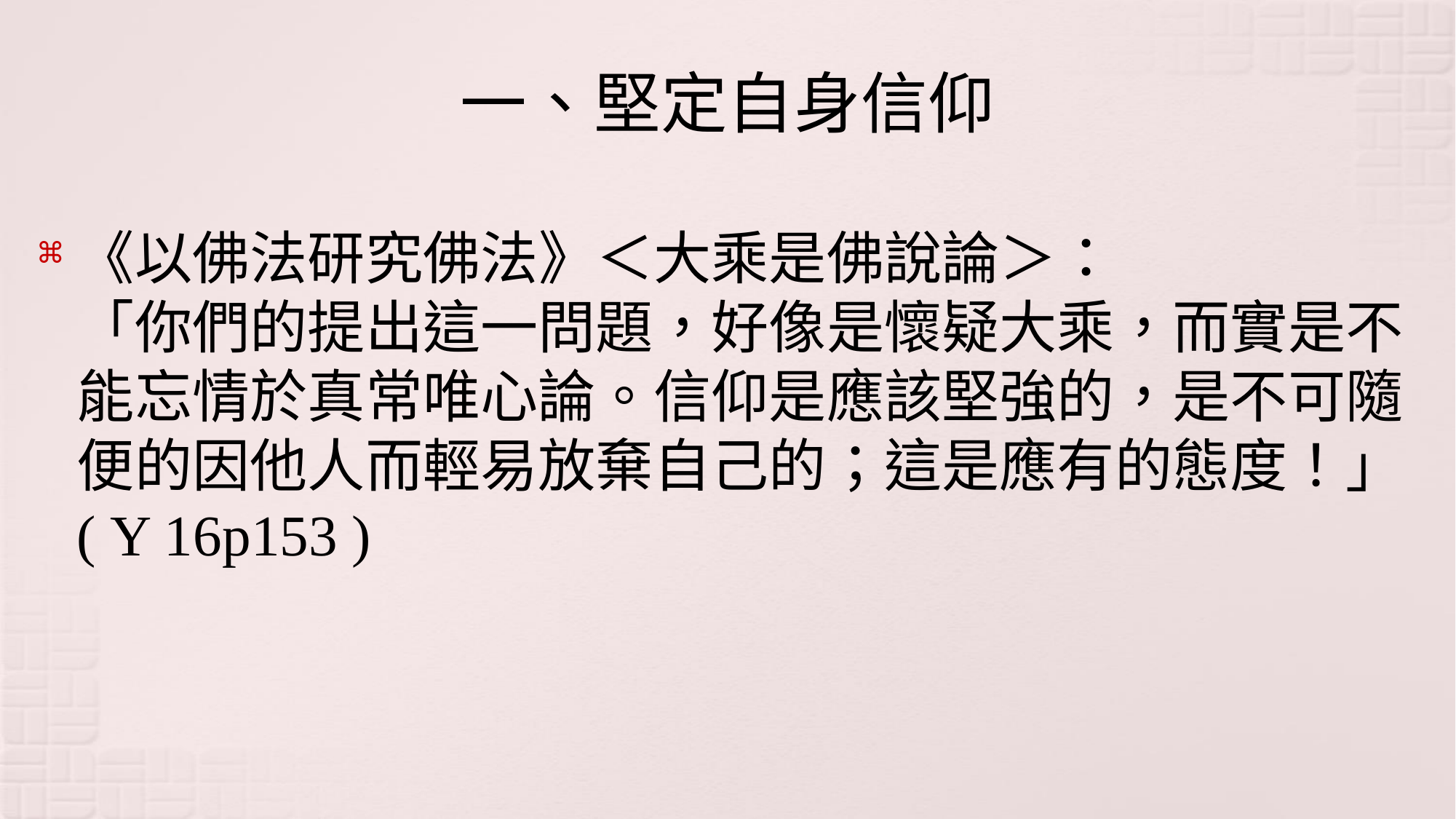

# 一、堅定自身信仰

《以佛法研究佛法》＜大乘是佛說論＞：
「你們的提出這一問題，好像是懷疑大乘，而實是不能忘情於真常唯心論。信仰是應該堅強的，是不可隨便的因他人而輕易放棄自己的；這是應有的態度！」( Y 16p153 )